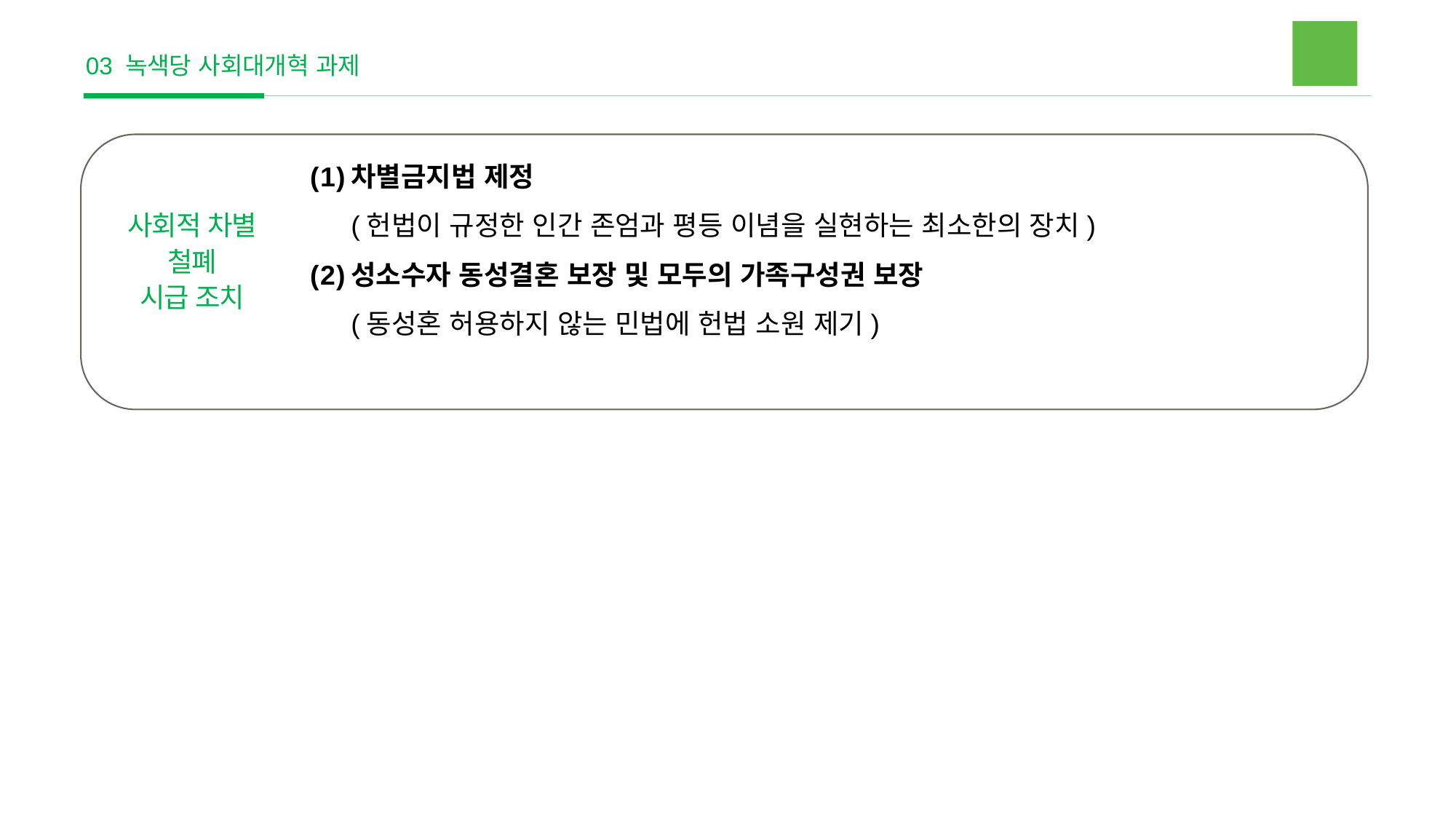

03 녹색당 사회대개혁 과제

차별금지법 제정
(헌법이 규정한 인간 존엄과 평등 이념을 실현하는 최소한의 장치)
성소수자 동성결혼 보장 및 모두의 가족구성권 보장
(동성혼 허용하지 않는 민법에 헌법 소원 제기)
사회적 차별
철폐
시급 조치